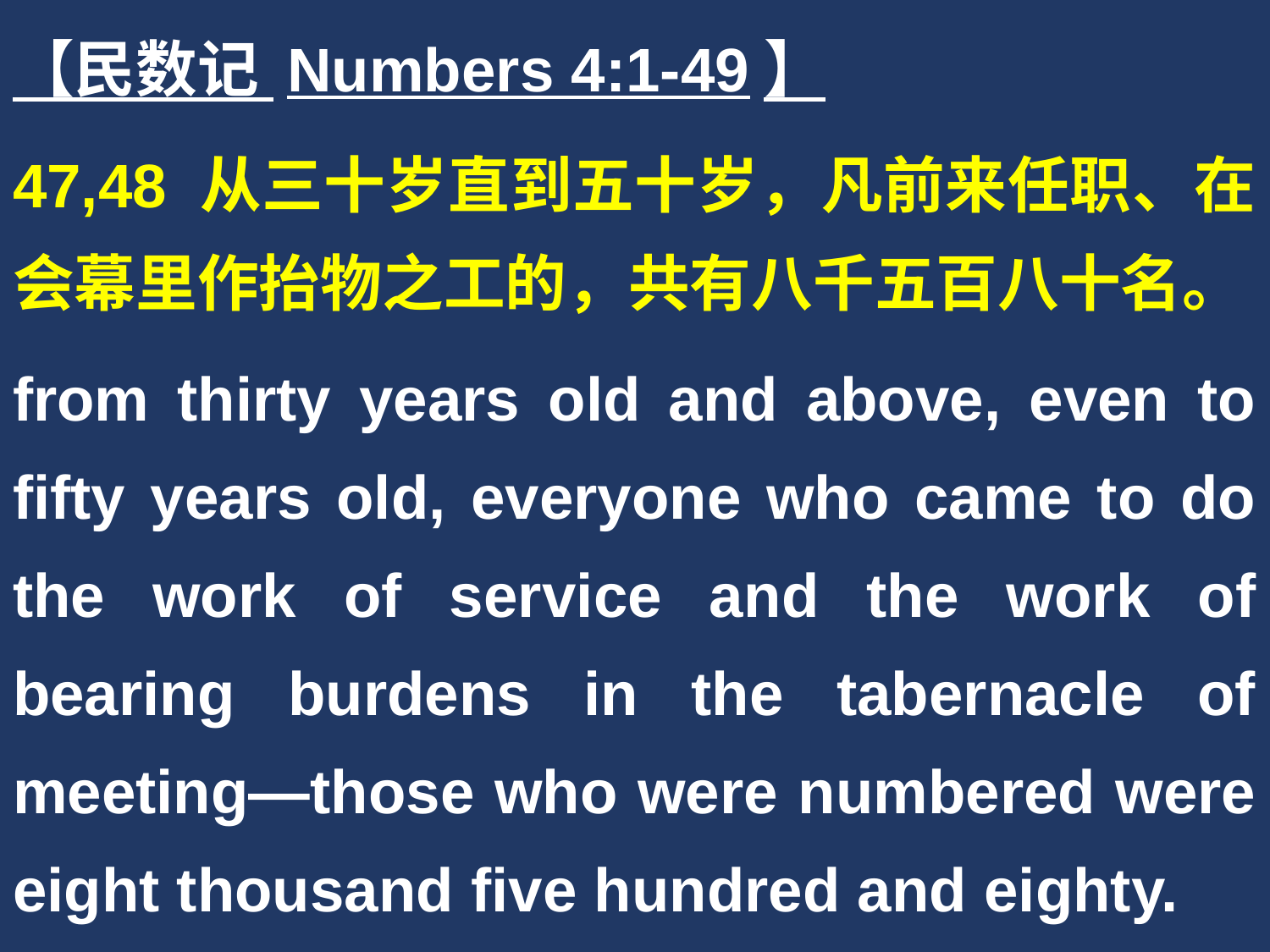

【民数记 Numbers 4:1-49】
47,48 从三十岁直到五十岁，凡前来任职、在会幕里作抬物之工的，共有八千五百八十名。
from thirty years old and above, even to fifty years old, everyone who came to do the work of service and the work of bearing burdens in the tabernacle of meeting—those who were numbered were eight thousand five hundred and eighty.